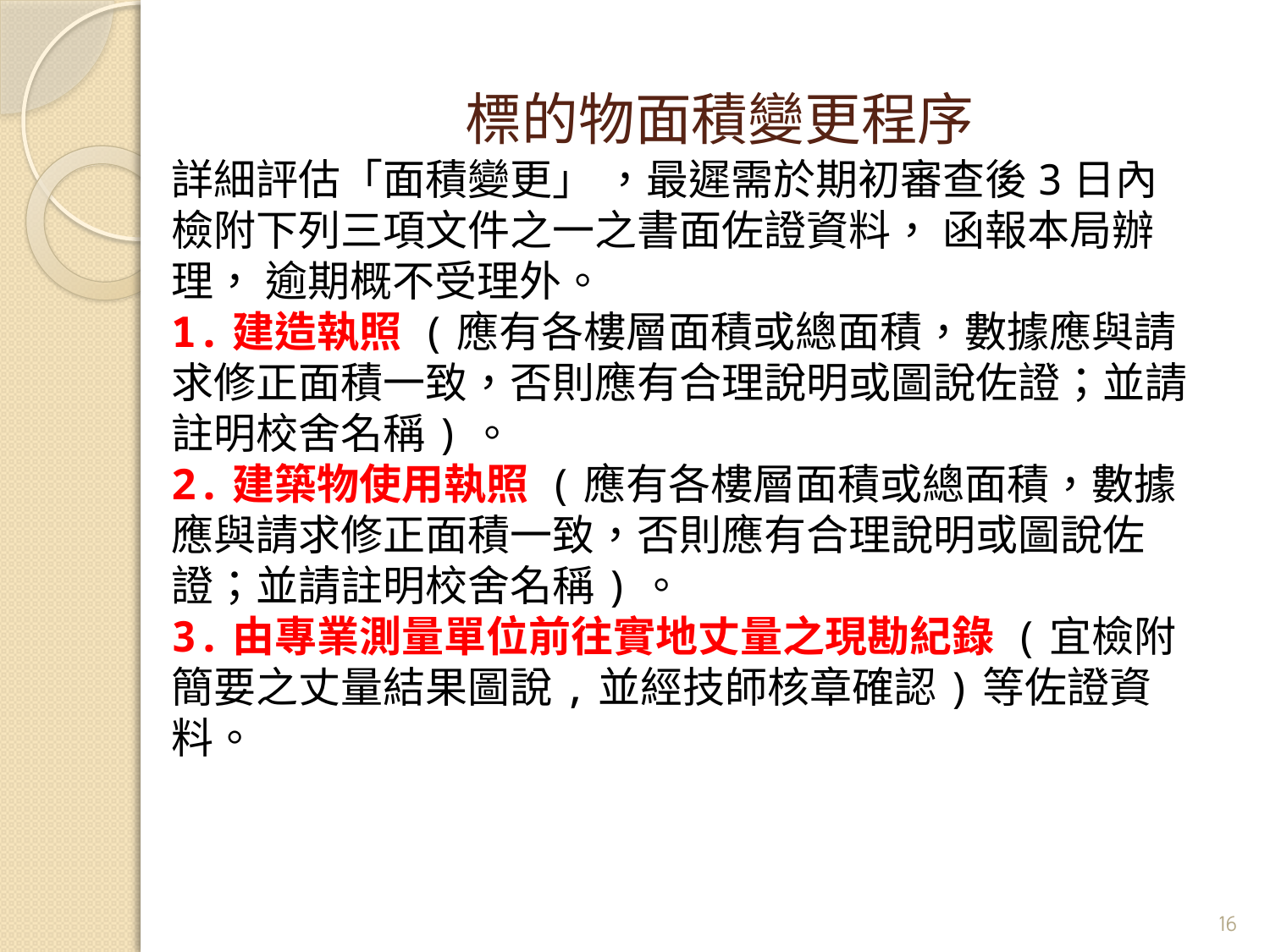

# 標的物面積變更程序
詳細評估「面積變更」 ，最遲需於期初審查後3日內檢附下列三項文件之一之書面佐證資料， 函報本局辦理， 逾期概不受理外。
1.建造執照 (應有各樓層面積或總面積，數據應與請求修正面積一致，否則應有合理說明或圖說佐證；並請註明校舍名稱)。
2.建築物使用執照 (應有各樓層面積或總面積，數據應與請求修正面積一致，否則應有合理說明或圖說佐證；並請註明校舍名稱)。
3.由專業測量單位前往實地丈量之現勘紀錄 (宜檢附簡要之丈量結果圖說,並經技師核章確認)等佐證資料。
16